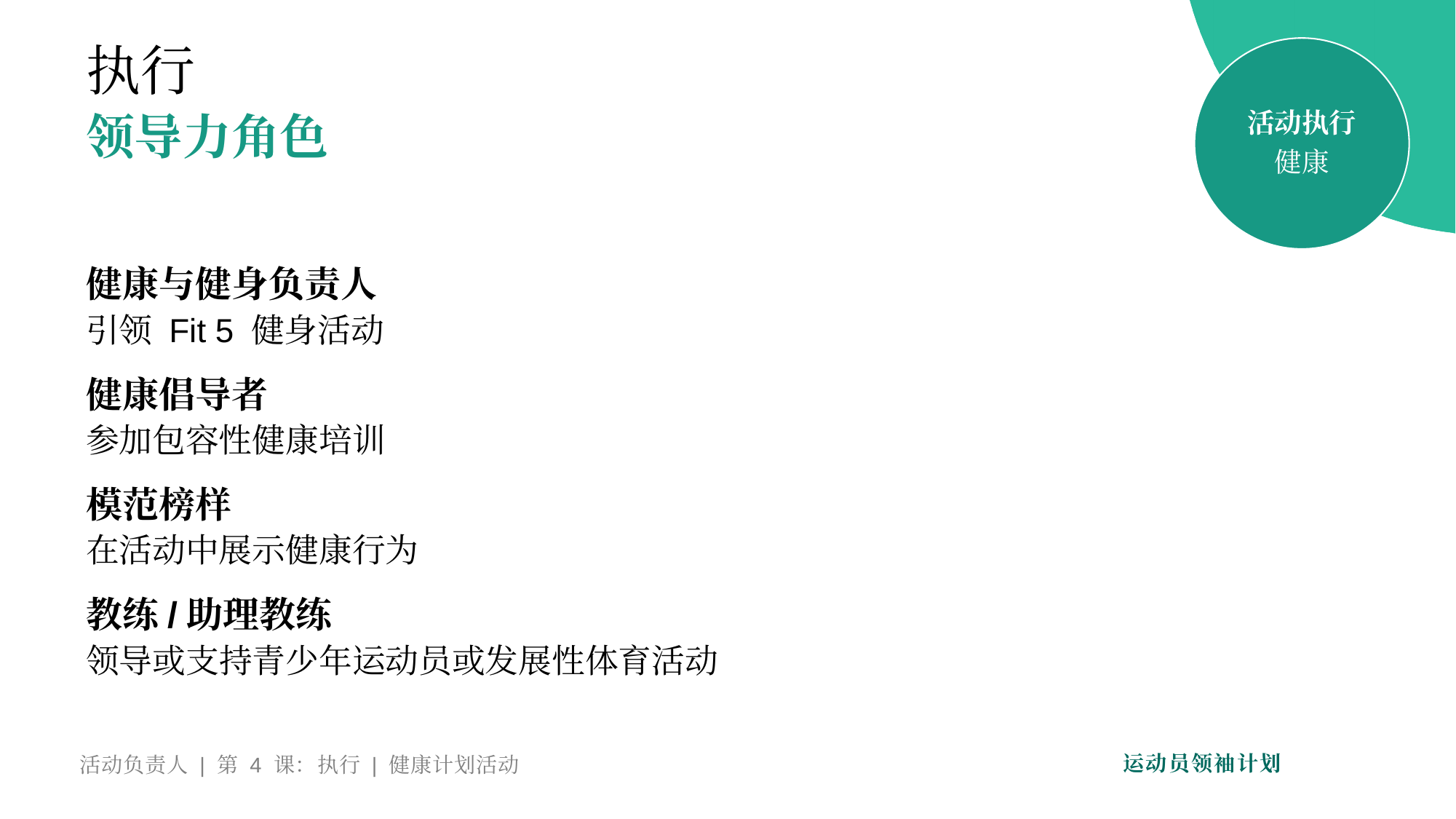

执行

活动执行
健康
领导力角色
健康与健身负责人
引领 Fit 5 健身活动
健康倡导者
参加包容性健康培训
模范榜样
在活动中展示健康行为
教练/助理教练
领导或支持青少年运动员或发展性体育活动
活动负责人 | 第 4 课：执行 | 健康计划活动